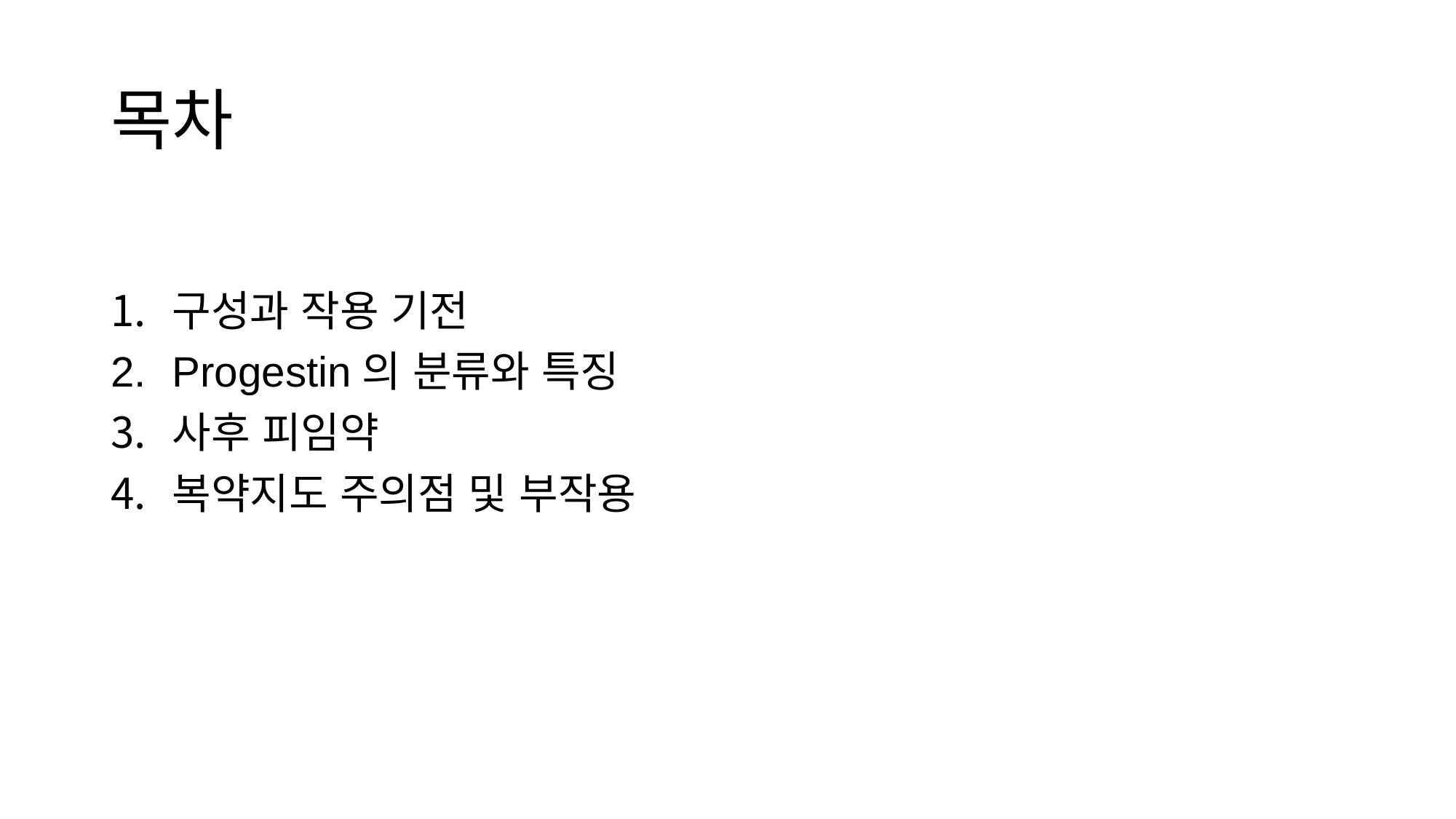

# 목차

구성과 작용 기전
Progestin의 분류와 특징
사후 피임약
복약지도 주의점 및 부작용